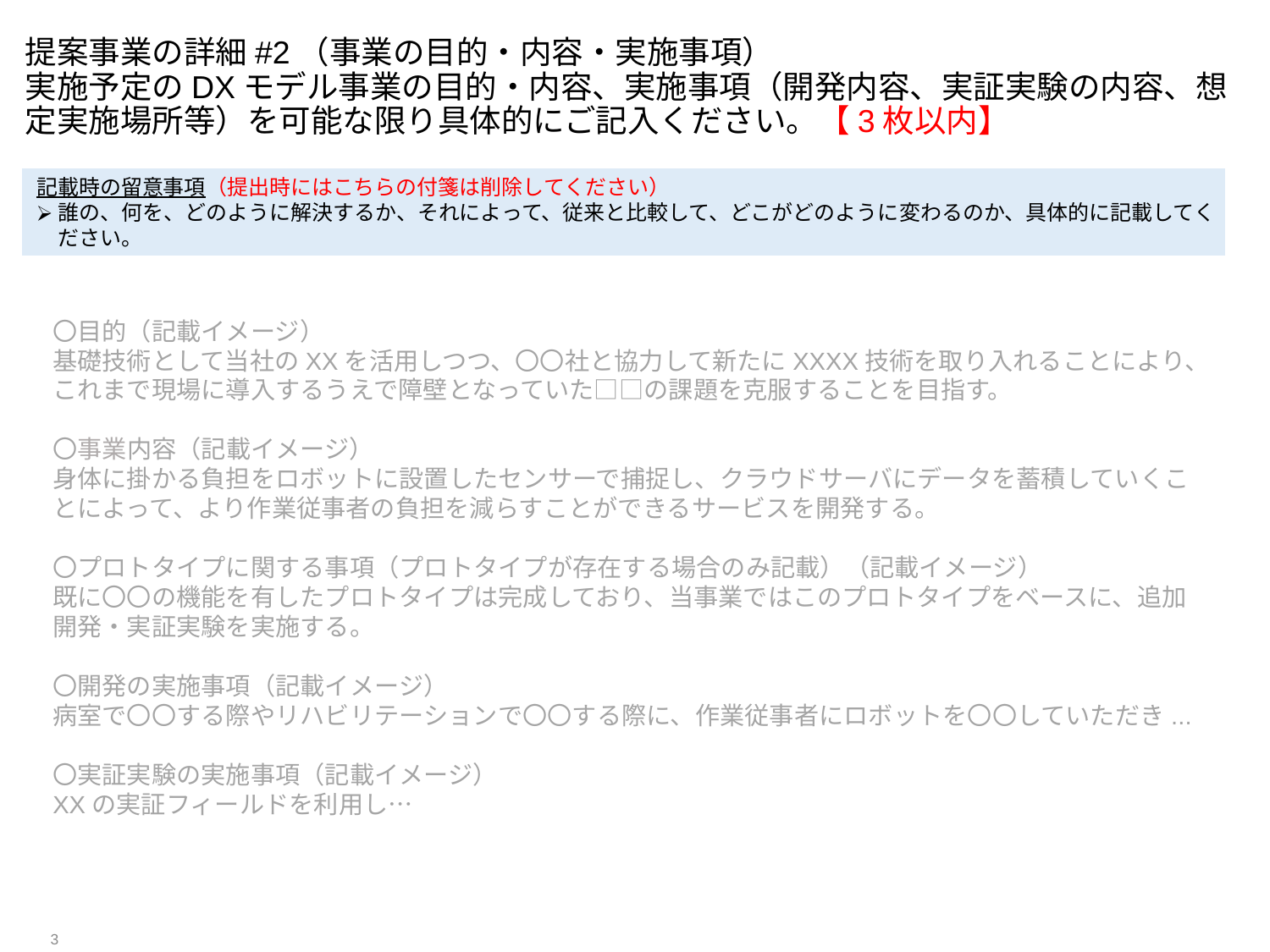

# 提案事業の詳細#2（事業の目的・内容・実施事項） 実施予定のDXモデル事業の目的・内容、実施事項（開発内容、実証実験の内容、想定実施場所等）を可能な限り具体的にご記入ください。【3枚以内】
記載時の留意事項（提出時にはこちらの付箋は削除してください）
誰の、何を、どのように解決するか、それによって、従来と比較して、どこがどのように変わるのか、具体的に記載してください。
〇目的（記載イメージ）
基礎技術として当社のXXを活用しつつ、〇〇社と協力して新たにXXXX技術を取り入れることにより、これまで現場に導入するうえで障壁となっていた□□の課題を克服することを目指す。

〇事業内容（記載イメージ）
身体に掛かる負担をロボットに設置したセンサーで捕捉し、クラウドサーバにデータを蓄積していくことによって、より作業従事者の負担を減らすことができるサービスを開発する。

〇プロトタイプに関する事項（プロトタイプが存在する場合のみ記載）（記載イメージ）
既に〇〇の機能を有したプロトタイプは完成しており、当事業ではこのプロトタイプをベースに、追加開発・実証実験を実施する。

〇開発の実施事項（記載イメージ）
病室で〇〇する際やリハビリテーションで〇〇する際に、作業従事者にロボットを〇〇していただき...

〇実証実験の実施事項（記載イメージ）
XXの実証フィールドを利用し…
3